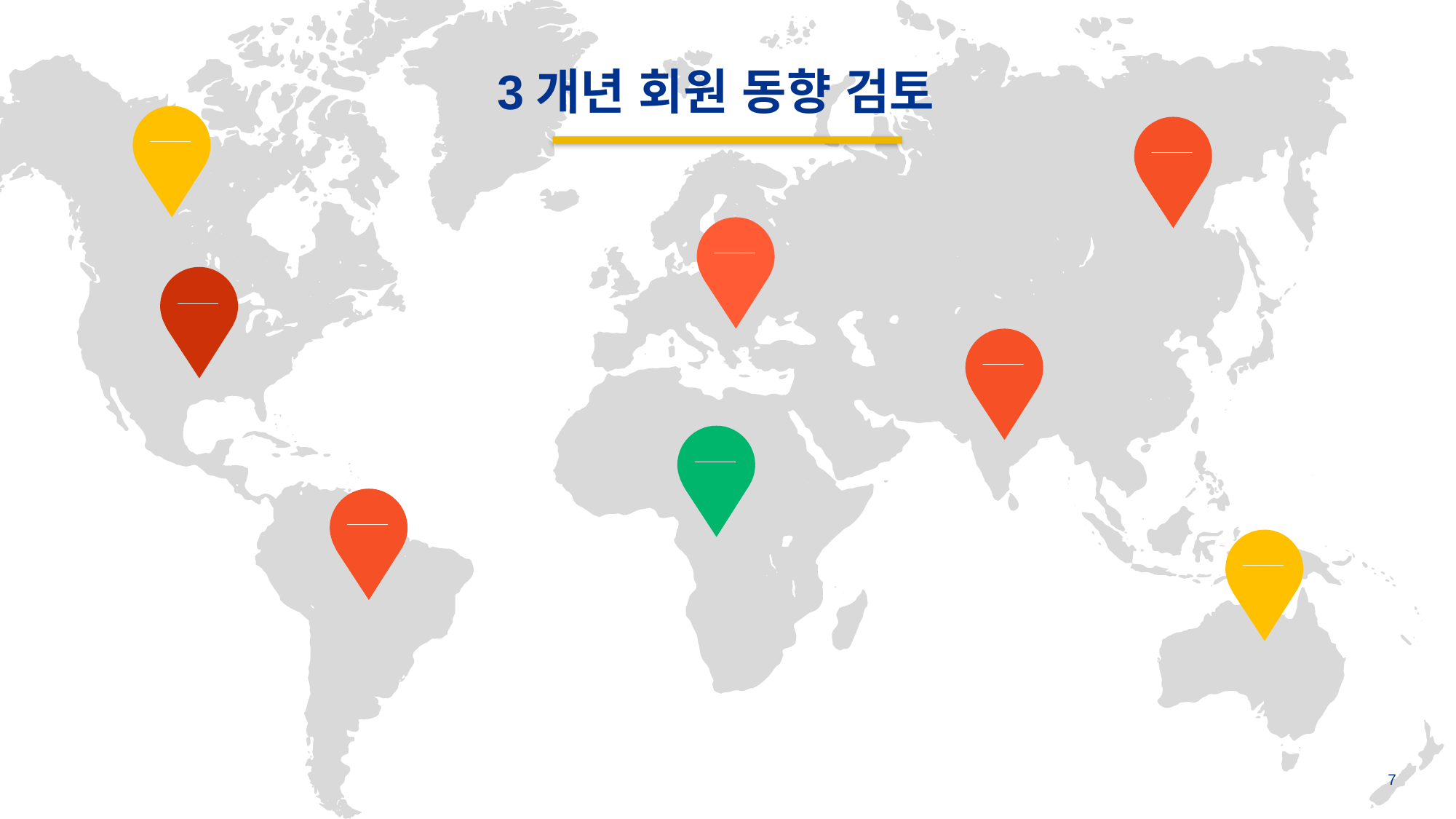

3개년 회원 동향 검토
____

____

____

____
____

____
____
____
7